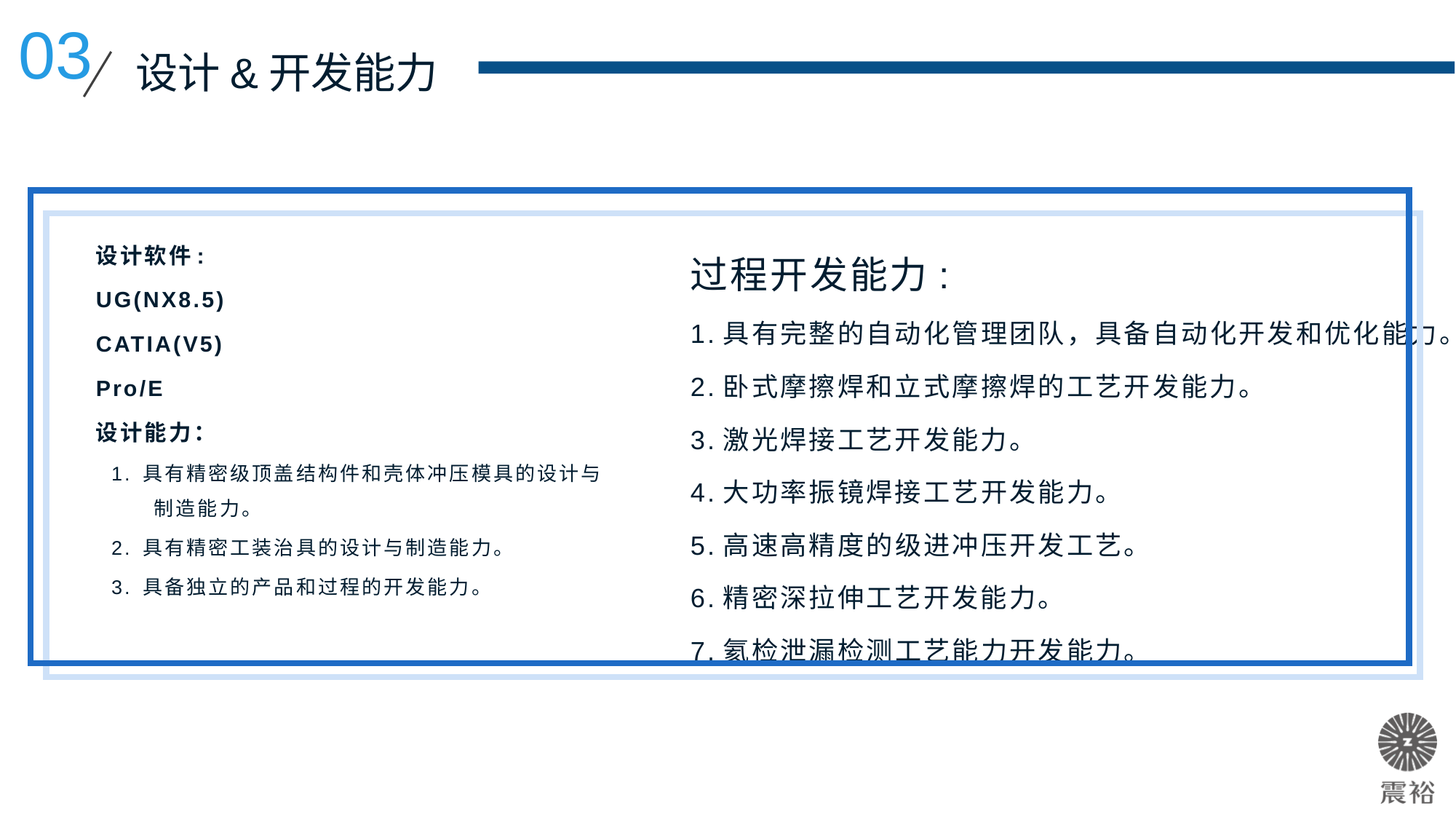

03
设计&开发能力

设计软件:
UG(NX8.5)
CATIA(V5)
Pro/E
设计能力：
  1. 具有精密级顶盖结构件和壳体冲压模具的设计与制造能力。
  2. 具有精密工装治具的设计与制造能力。
  3. 具备独立的产品和过程的开发能力。
过程开发能力:
1.具有完整的自动化管理团队，具备自动化开发和优化能力。
2.卧式摩擦焊和立式摩擦焊的工艺开发能力。
3.激光焊接工艺开发能力。
4.大功率振镜焊接工艺开发能力。
5.高速高精度的级进冲压开发工艺。
6.精密深拉伸工艺开发能力。
7.氦检泄漏检测工艺能力开发能力。